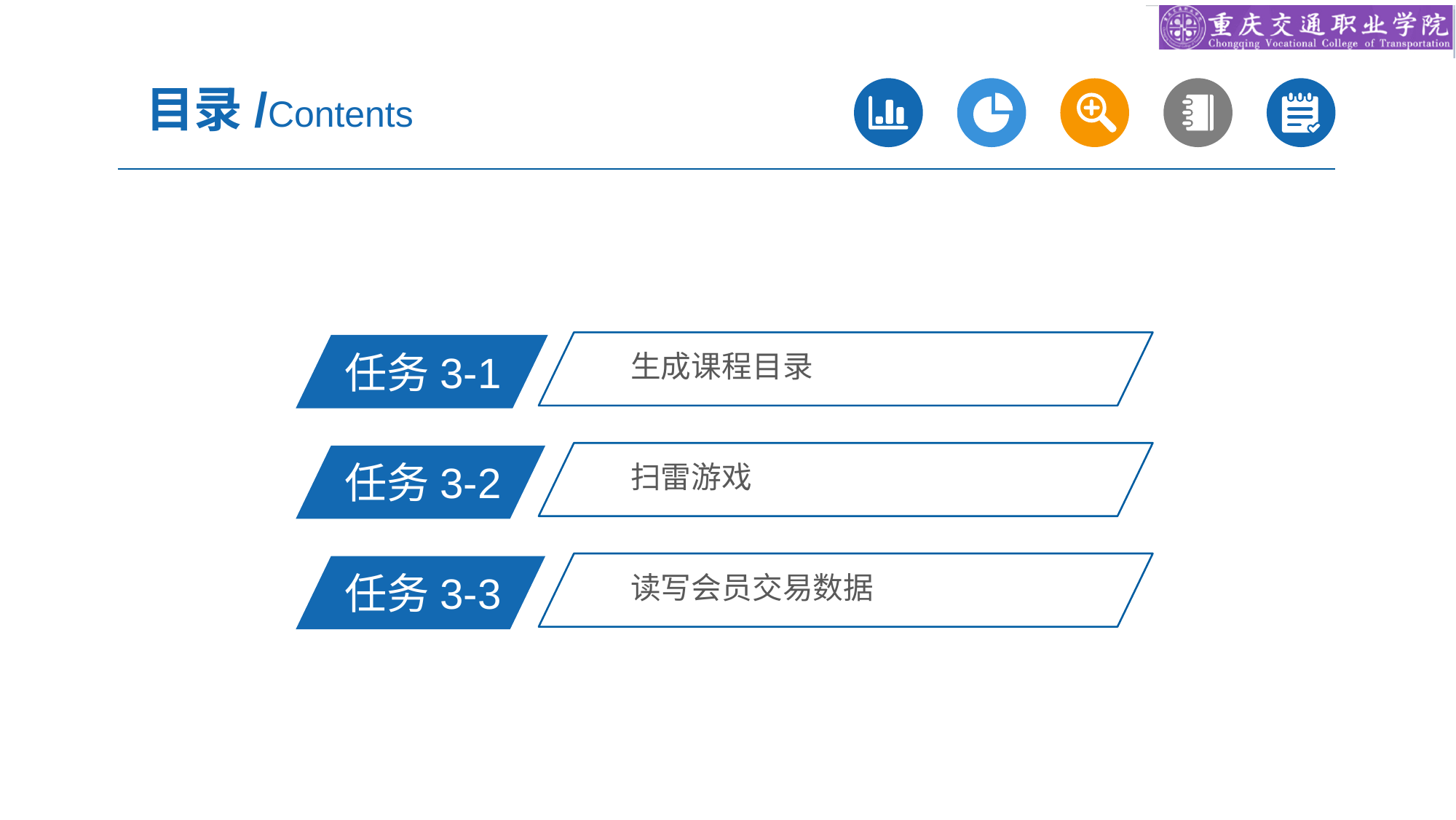

目录/Contents

生成课程目录

任务3-1

扫雷游戏

任务3-2

读写会员交易数据

任务3-3